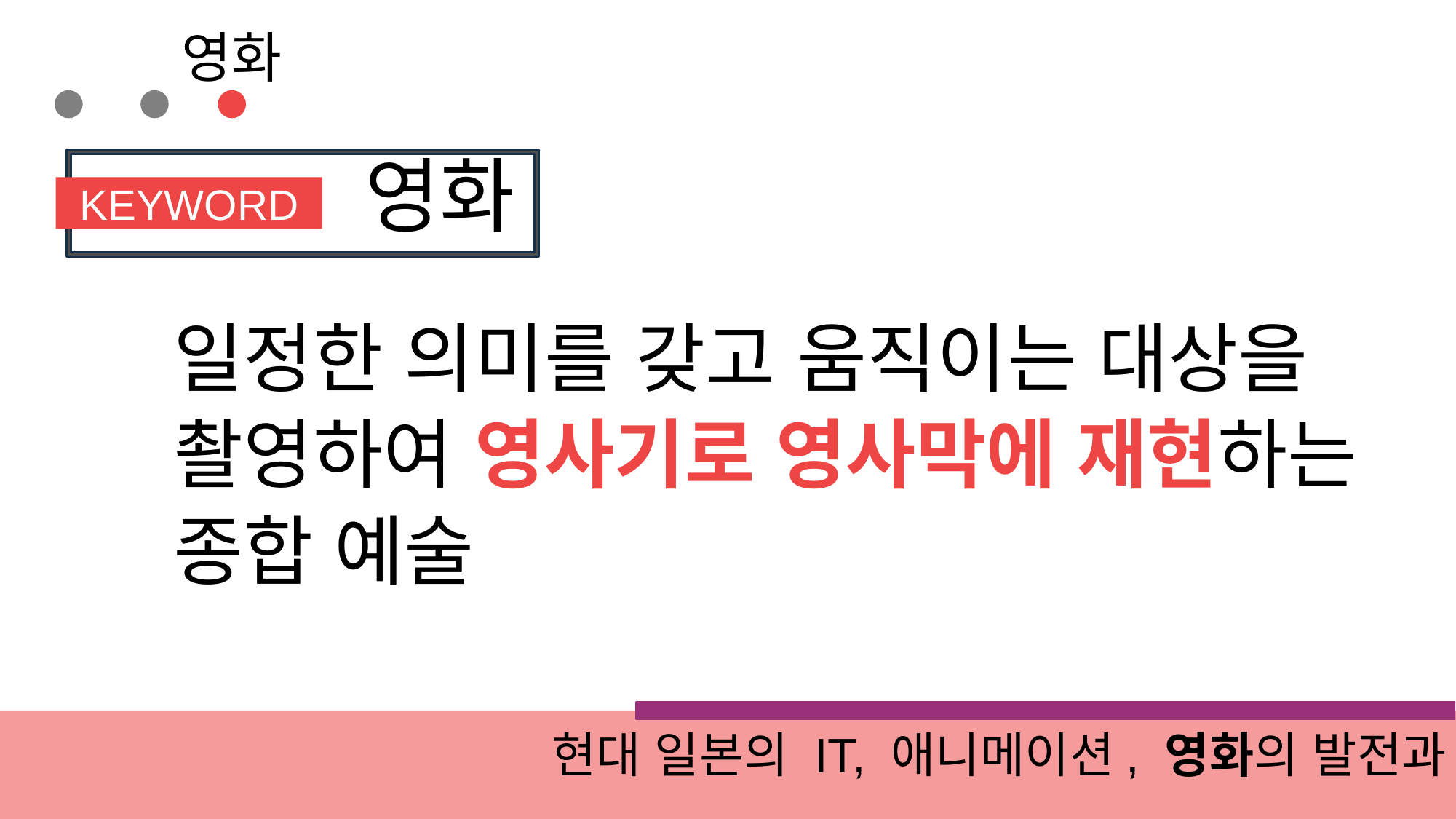

영화

영화

KEYWORD
일정한 의미를 갖고 움직이는 대상을
촬영하여 영사기로 영사막에 재현하는
종합 예술

현대 일본의 IT, 애니메이션, 영화의 발전과 현황